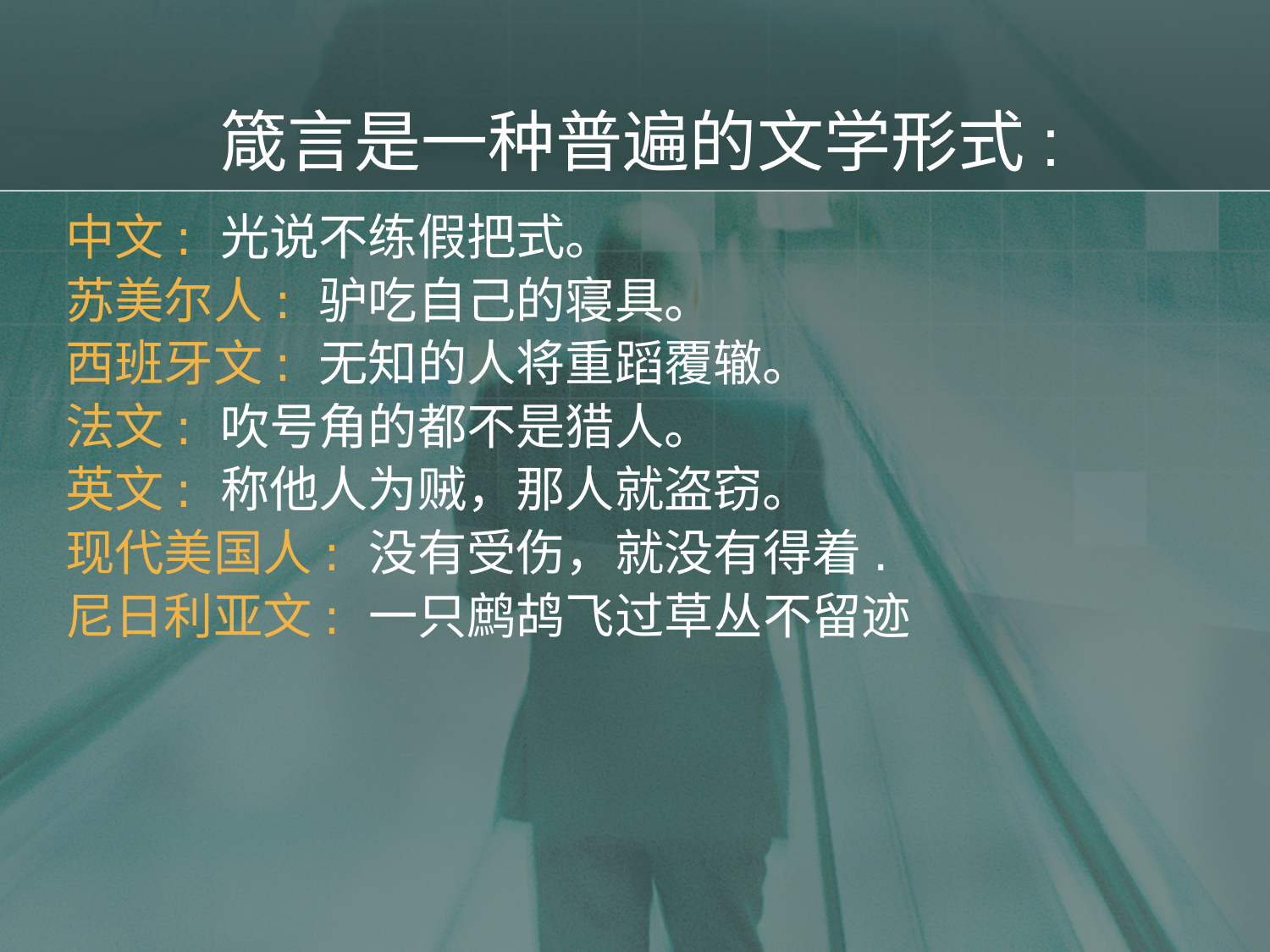

# 箴言是一种普遍的文学形式:
中文: 光说不练假把式。
苏美尔人: 驴吃自己的寝具。
西班牙文: 无知的人将重蹈覆辙。
法文: 吹号角的都不是猎人。
英文: 称他人为贼，那人就盗窃。
现代美国人: 没有受伤，就没有得着.
尼日利亚文: 一只鹧鸪飞过草丛不留迹